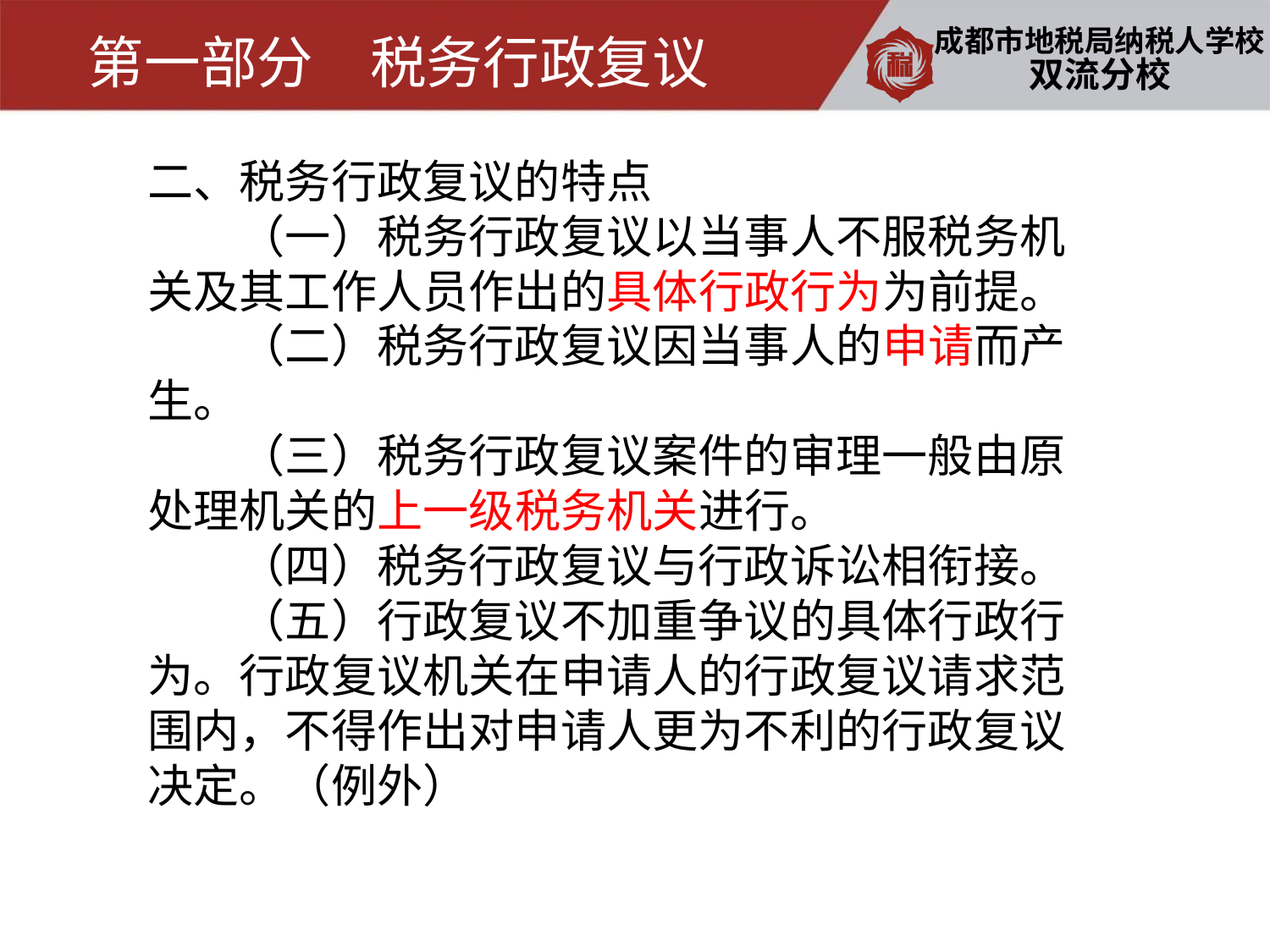

# 第一部分　税务行政复议
双流分校
二、税务行政复议的特点
　　（一）税务行政复议以当事人不服税务机关及其工作人员作出的具体行政行为为前提。
　　（二）税务行政复议因当事人的申请而产生。
　　（三）税务行政复议案件的审理一般由原处理机关的上一级税务机关进行。
　　（四）税务行政复议与行政诉讼相衔接。
　　（五）行政复议不加重争议的具体行政行为。行政复议机关在申请人的行政复议请求范围内，不得作出对申请人更为不利的行政复议决定。（例外）